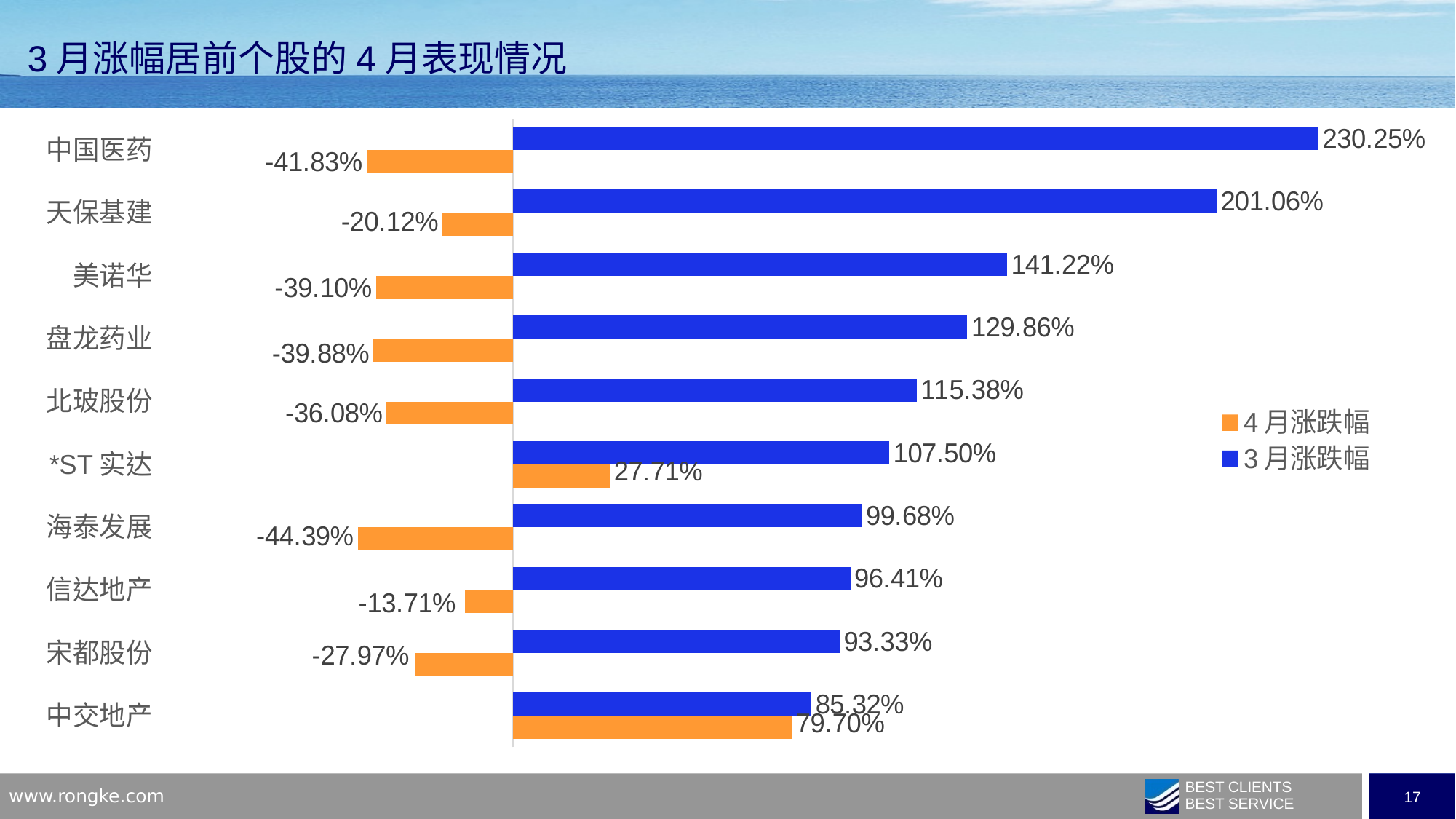

3月涨幅居前个股的4月表现情况

### Chart

| Category | 3月涨跌幅 | 4月涨跌幅 |
|---|---|---|
| 中国医药 | 2.302452 | -0.418317 |
| 天保基建 | 2.010563 | -0.20117000000000002 |
| 美诺华 | 1.4122190000000001 | -0.39096200000000003 |
| 盘龙药业 | 1.298629 | -0.398775 |
| 北玻股份 | 1.1538460000000001 | -0.360837 |
| *ST实达 | 1.075 | 0.27710799999999997 |
| 海泰发展 | 0.996845 | -0.44391800000000003 |
| 信达地产 | 0.964103 | -0.137076 |
| 宋都股份 | 0.933333 | -0.279693 |
| 中交地产 | 0.853211 | 0.79703 |